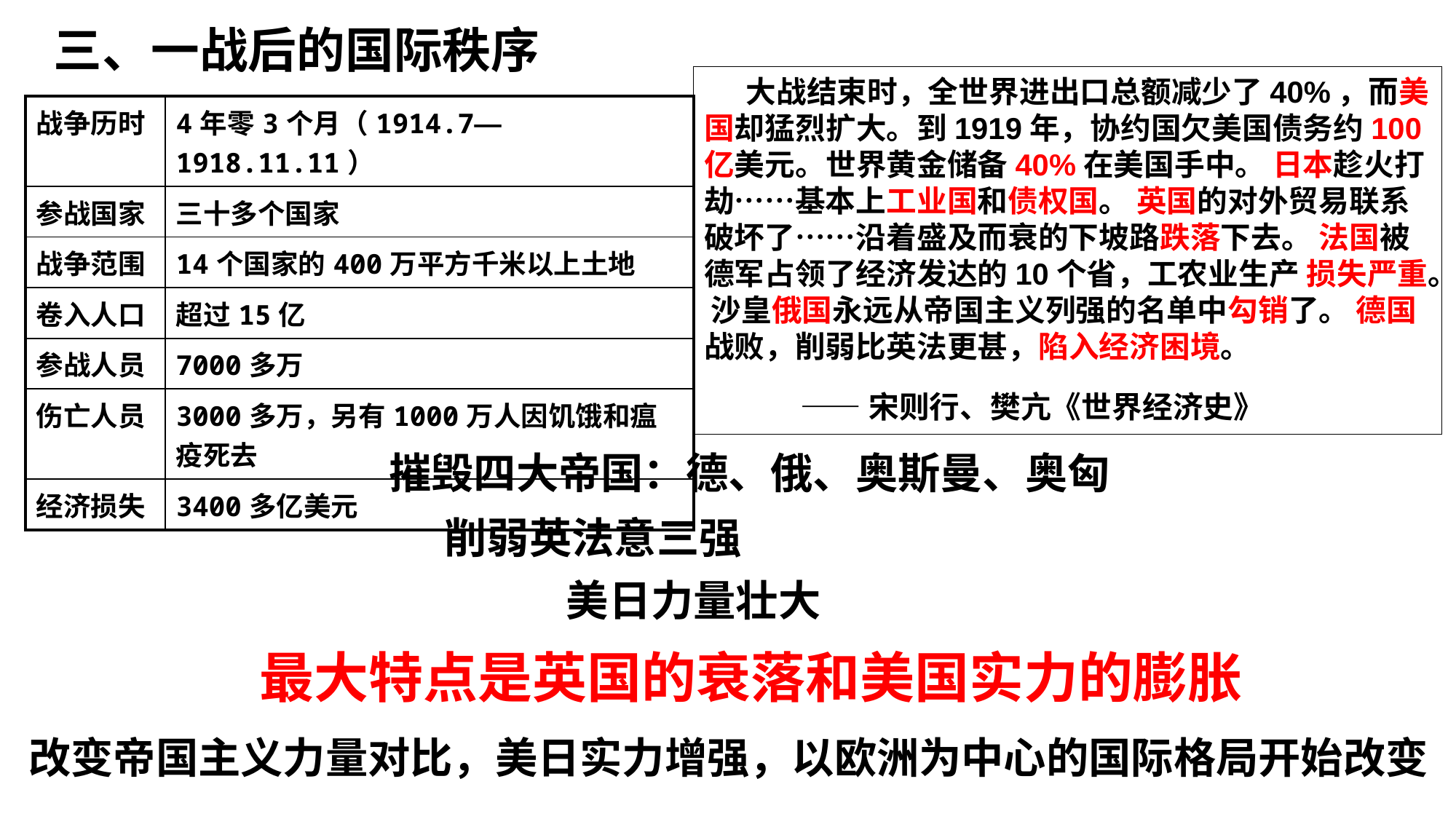

三、一战后的国际秩序
     大战结束时，全世界进出口总额减少了40%，而美国却猛烈扩大。到1919年，协约国欠美国债务约100亿美元。世界黄金储备40%在美国手中。 日本趁火打劫……基本上工业国和债权国。 英国的对外贸易联系破坏了……沿着盛及而衰的下坡路跌落下去。 法国被德军占领了经济发达的10个省，工农业生产 损失严重。 沙皇俄国永远从帝国主义列强的名单中勾销了。 德国战败，削弱比英法更甚，陷入经济困境。
              ——宋则行、樊亢《世界经济史》
| 战争历时 | 4年零3个月（1914.7—1918.11.11） |
| --- | --- |
| 参战国家 | 三十多个国家 |
| 战争范围 | 14个国家的400万平方千米以上土地 |
| 卷入人口 | 超过15亿 |
| 参战人员 | 7000多万 |
| 伤亡人员 | 3000多万，另有1000万人因饥饿和瘟疫死去 |
| 经济损失 | 3400多亿美元 |

摧毁四大帝国：德、俄、奥斯曼、奥匈
削弱英法意三强
美日力量壮大
 最大特点是英国的衰落和美国实力的膨胀
改变帝国主义力量对比，美日实力增强，以欧洲为中心的国际格局开始改变